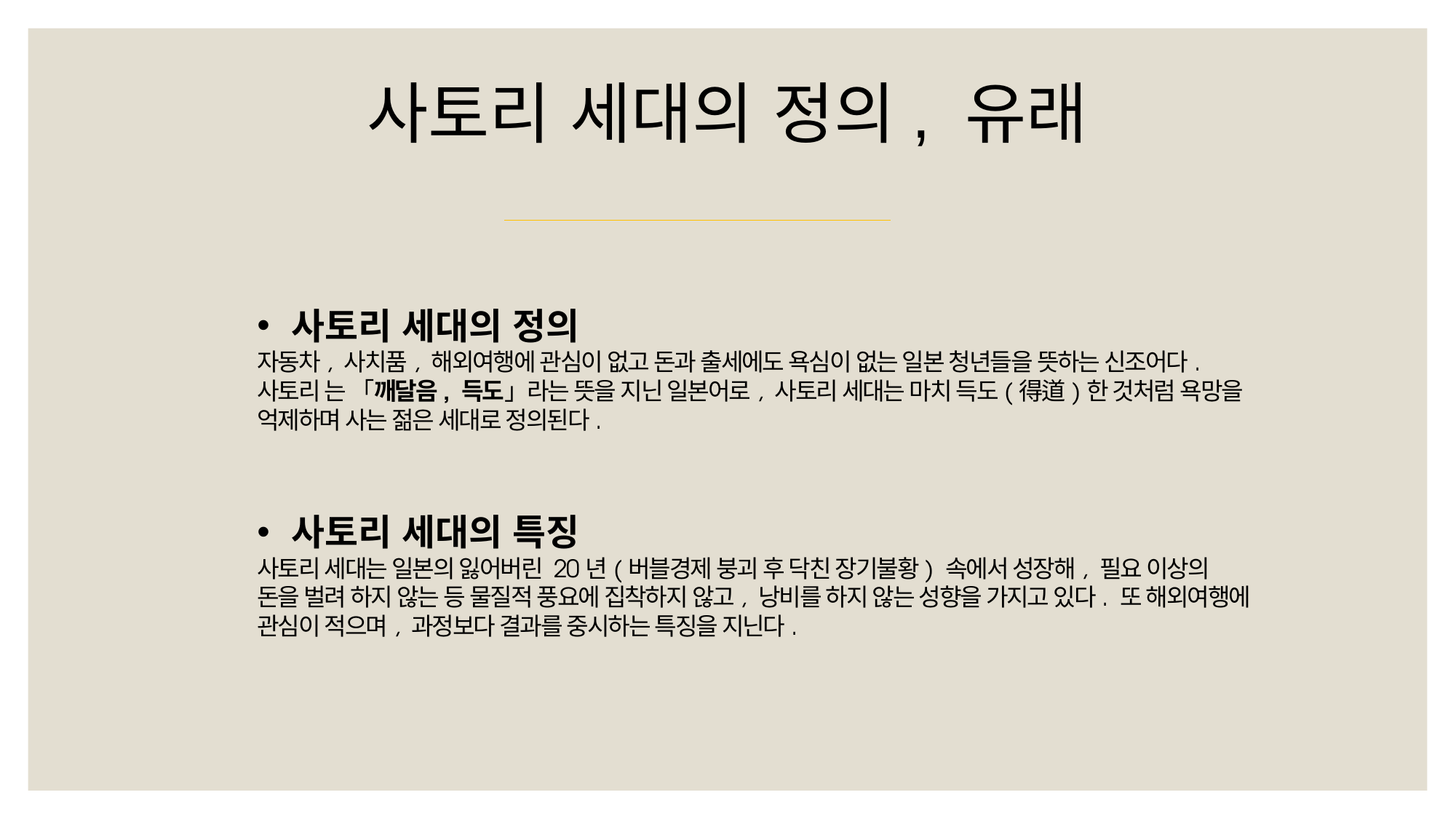

사토리 세대의 정의, 유래
사토리 세대의 정의
자동차, 사치품, 해외여행에 관심이 없고 돈과 출세에도 욕심이 없는 일본 청년들을 뜻하는 신조어다. 사토리 는 「깨달음, 득도」라는 뜻을 지닌 일본어로, 사토리 세대는 마치 득도(得道)한 것처럼 욕망을 억제하며 사는 젊은 세대로 정의된다.
사토리 세대의 특징
사토리 세대는 일본의 잃어버린 20년(버블경제 붕괴 후 닥친 장기불황) 속에서 성장해, 필요 이상의 돈을 벌려 하지 않는 등 물질적 풍요에 집착하지 않고, 낭비를 하지 않는 성향을 가지고 있다. 또 해외여행에 관심이 적으며, 과정보다 결과를 중시하는 특징을 지닌다.